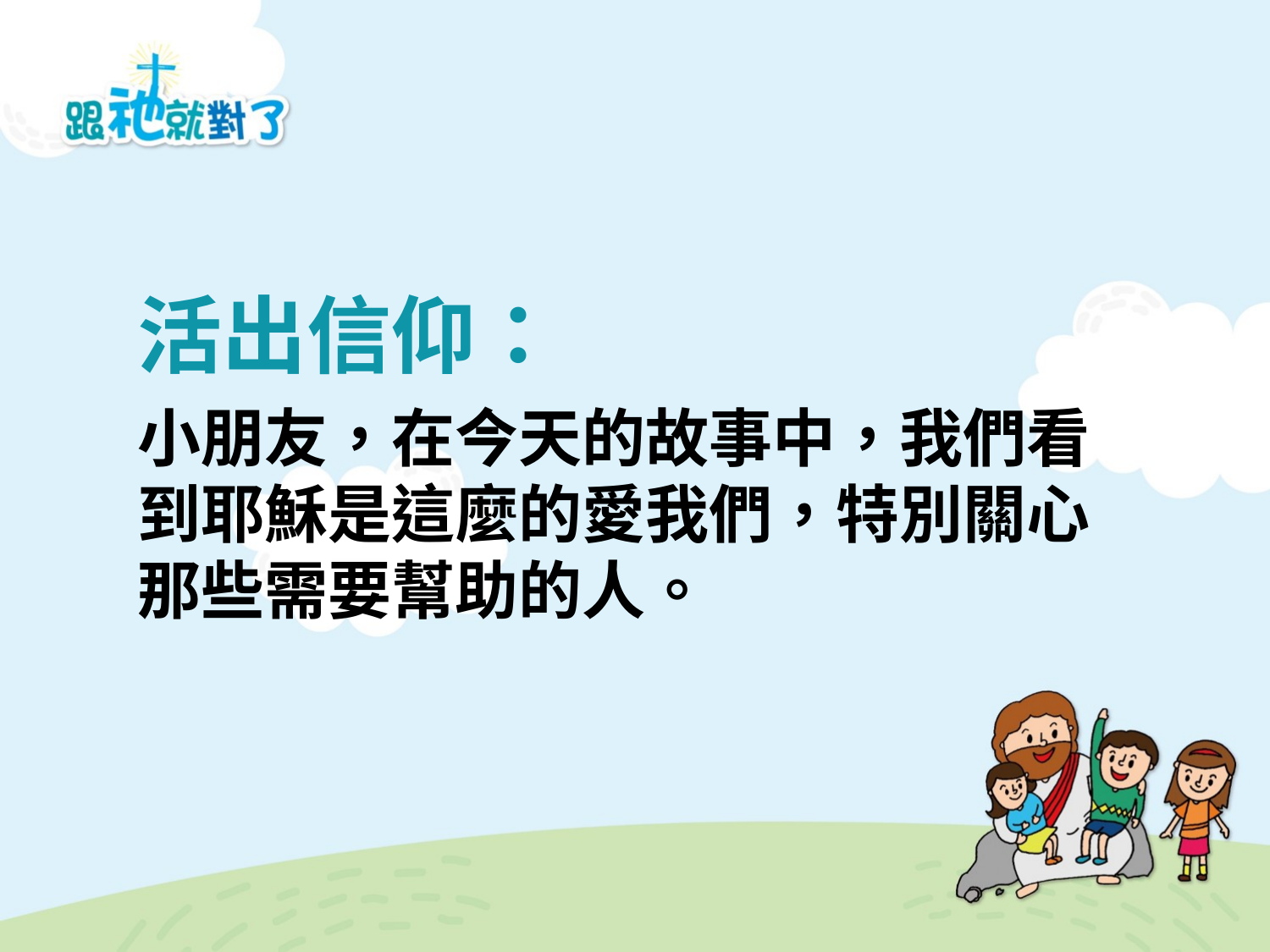

活出信仰：
小朋友，在今天的故事中，我們看到耶穌是這麼的愛我們，特別關心那些需要幫助的人。